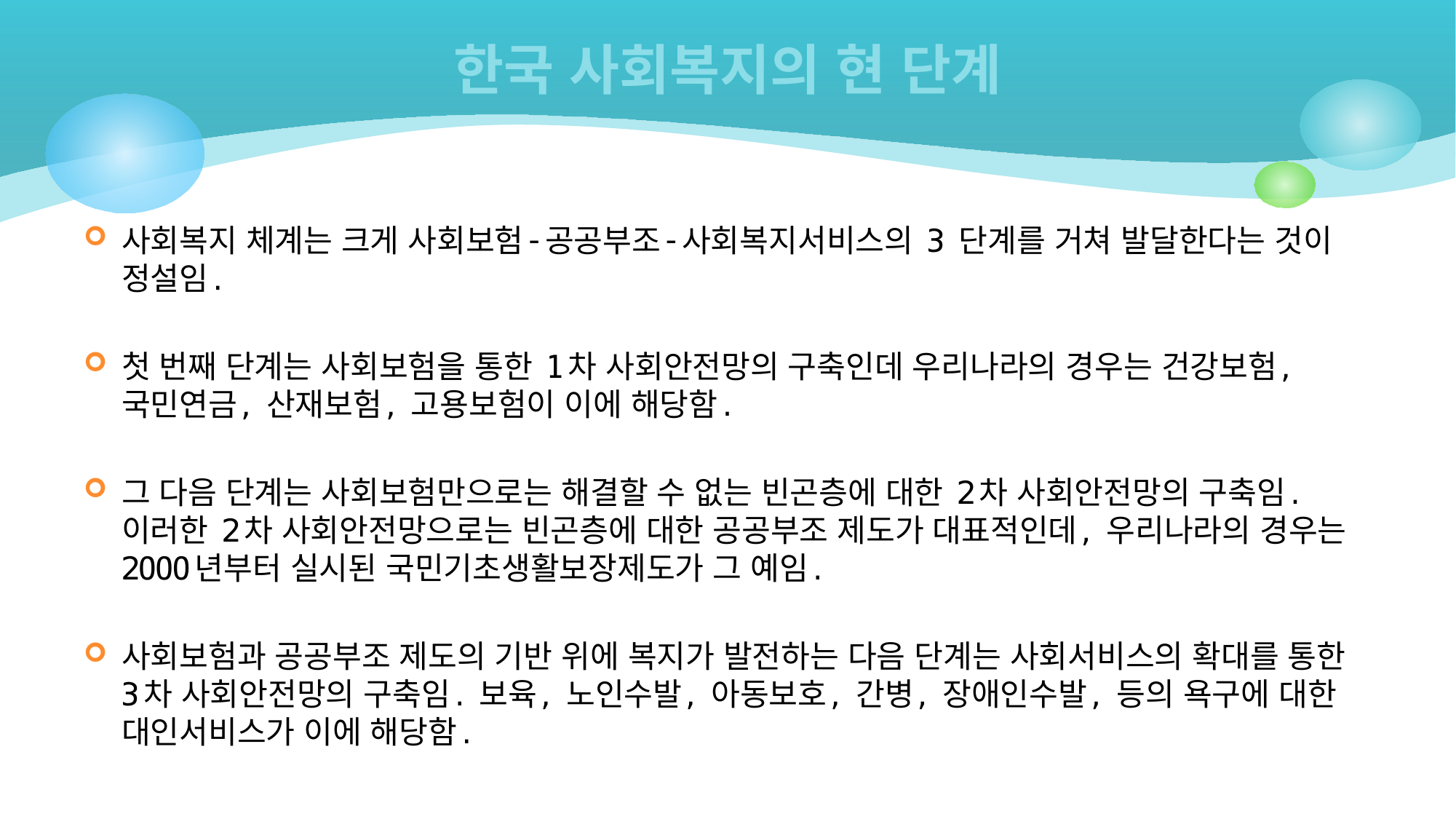

# 한국 사회복지의 현 단계
사회복지 체계는 크게 사회보험-공공부조-사회복지서비스의 3 단계를 거쳐 발달한다는 것이 정설임.

첫 번째 단계는 사회보험을 통한 1차 사회안전망의 구축인데 우리나라의 경우는 건강보험, 국민연금, 산재보험, 고용보험이 이에 해당함.

그 다음 단계는 사회보험만으로는 해결할 수 없는 빈곤층에 대한 2차 사회안전망의 구축임. 이러한 2차 사회안전망으로는 빈곤층에 대한 공공부조 제도가 대표적인데, 우리나라의 경우는 2000년부터 실시된 국민기초생활보장제도가 그 예임.

사회보험과 공공부조 제도의 기반 위에 복지가 발전하는 다음 단계는 사회서비스의 확대를 통한 3차 사회안전망의 구축임. 보육, 노인수발, 아동보호, 간병, 장애인수발, 등의 욕구에 대한 대인서비스가 이에 해당함.